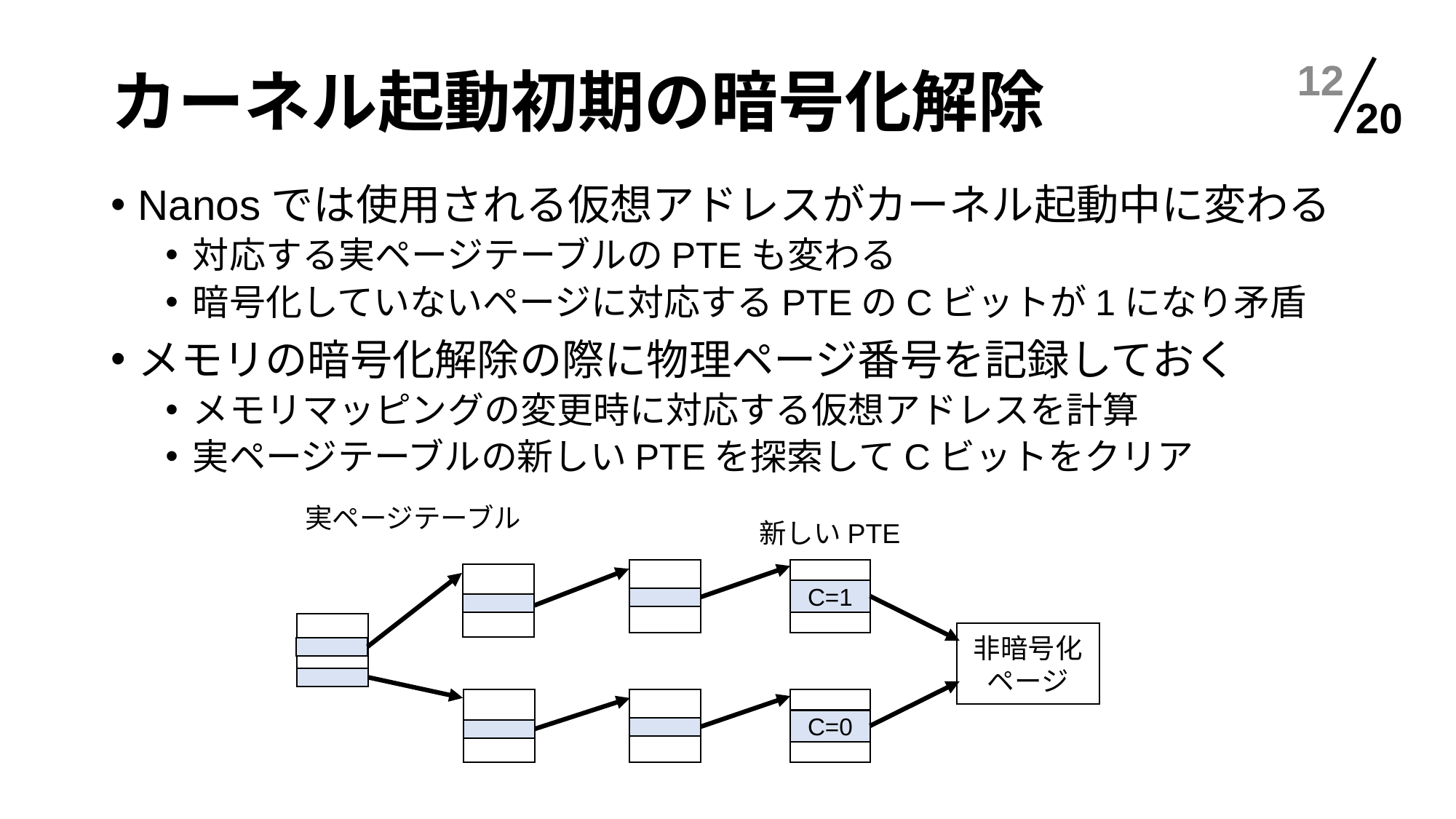

# カーネル起動初期の暗号化解除
12
Nanosでは使用される仮想アドレスがカーネル起動中に変わる
対応する実ページテーブルのPTEも変わる
暗号化していないページに対応するPTEのCビットが1になり矛盾
メモリの暗号化解除の際に物理ページ番号を記録しておく
メモリマッピングの変更時に対応する仮想アドレスを計算
実ページテーブルの新しいPTEを探索してCビットをクリア
実ページテーブル
新しいPTE

C=1

非暗号化
ページ

C=0